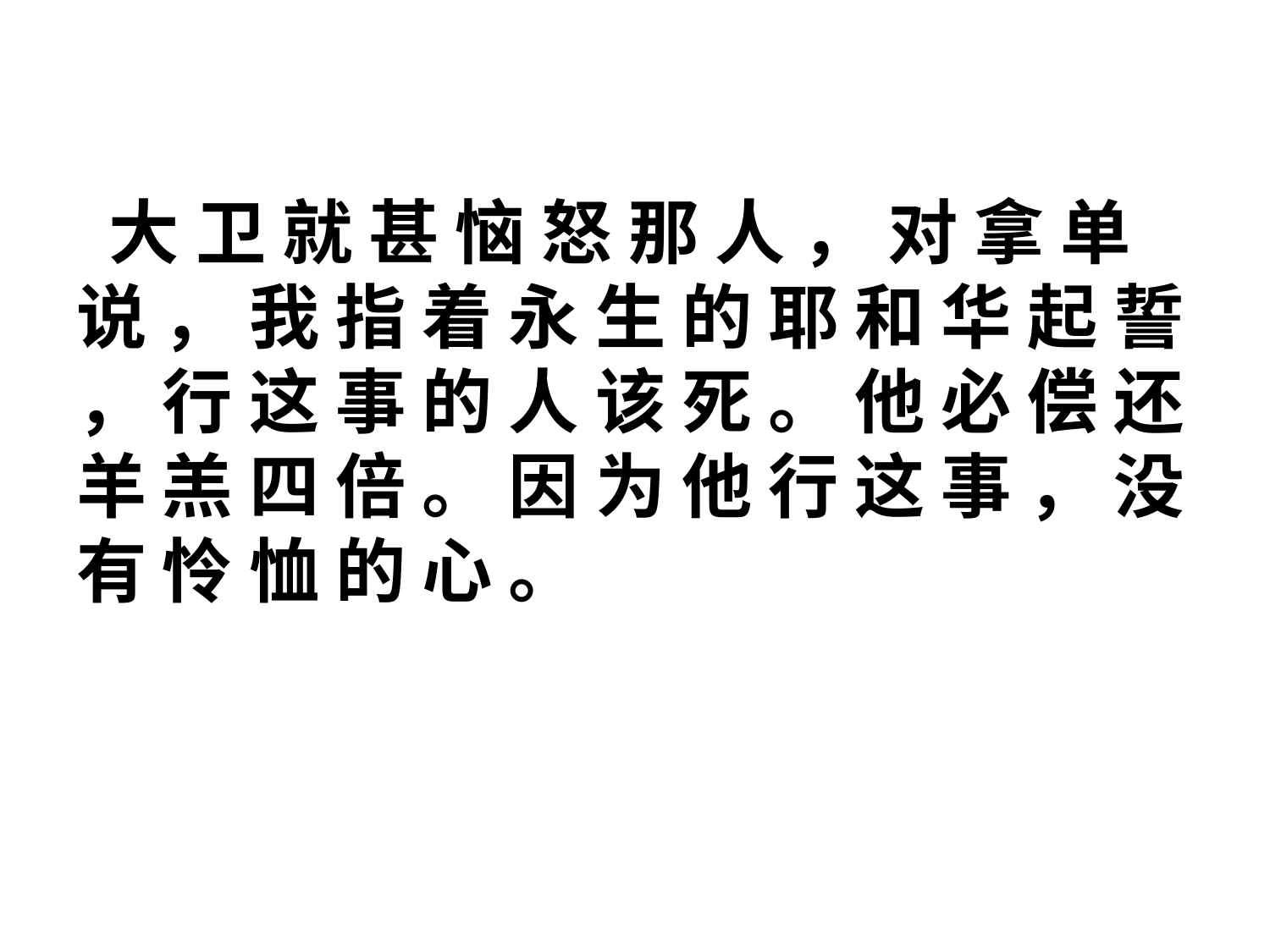

# 大 卫 就 甚 恼 怒 那 人 ， 对 拿 单 说 ， 我 指 着 永 生 的 耶 和 华 起 誓 ， 行 这 事 的 人 该 死 。 他 必 偿 还 羊 羔 四 倍 。 因 为 他 行 这 事 ， 没 有 怜 恤 的 心 。